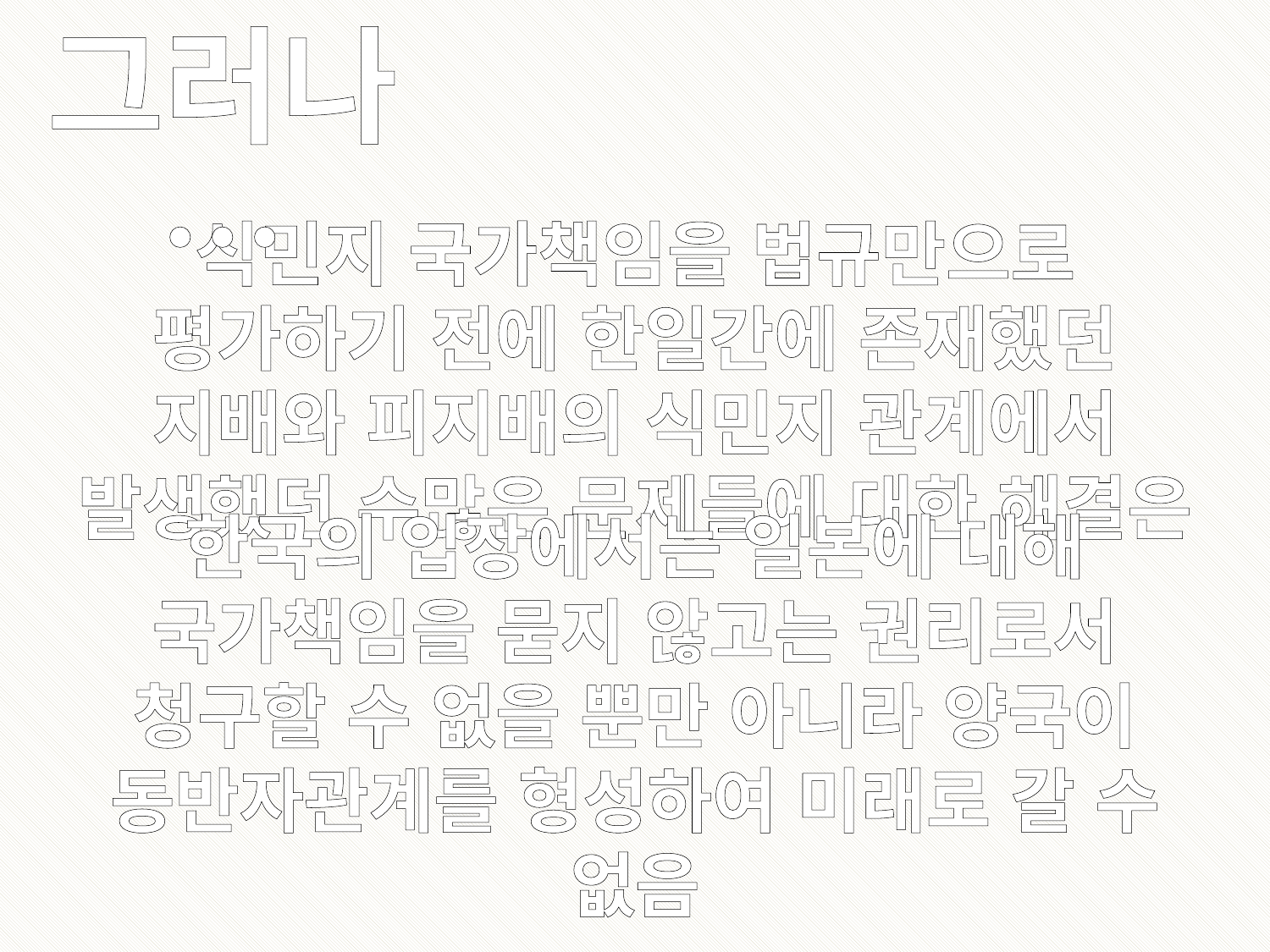

그러나…
식민지 국가책임을 법규만으로 평가하기 전에 한일간에 존재했던 지배와 피지배의 식민지 관계에서 발생했던 수많은 문제들에 대한 해결은
한국의 입장에서는 일본에 대해 국가책임을 묻지 않고는 권리로서 청구할 수 없을 뿐만 아니라 양국이 동반자관계를 형성하여 미래로 갈 수 없음